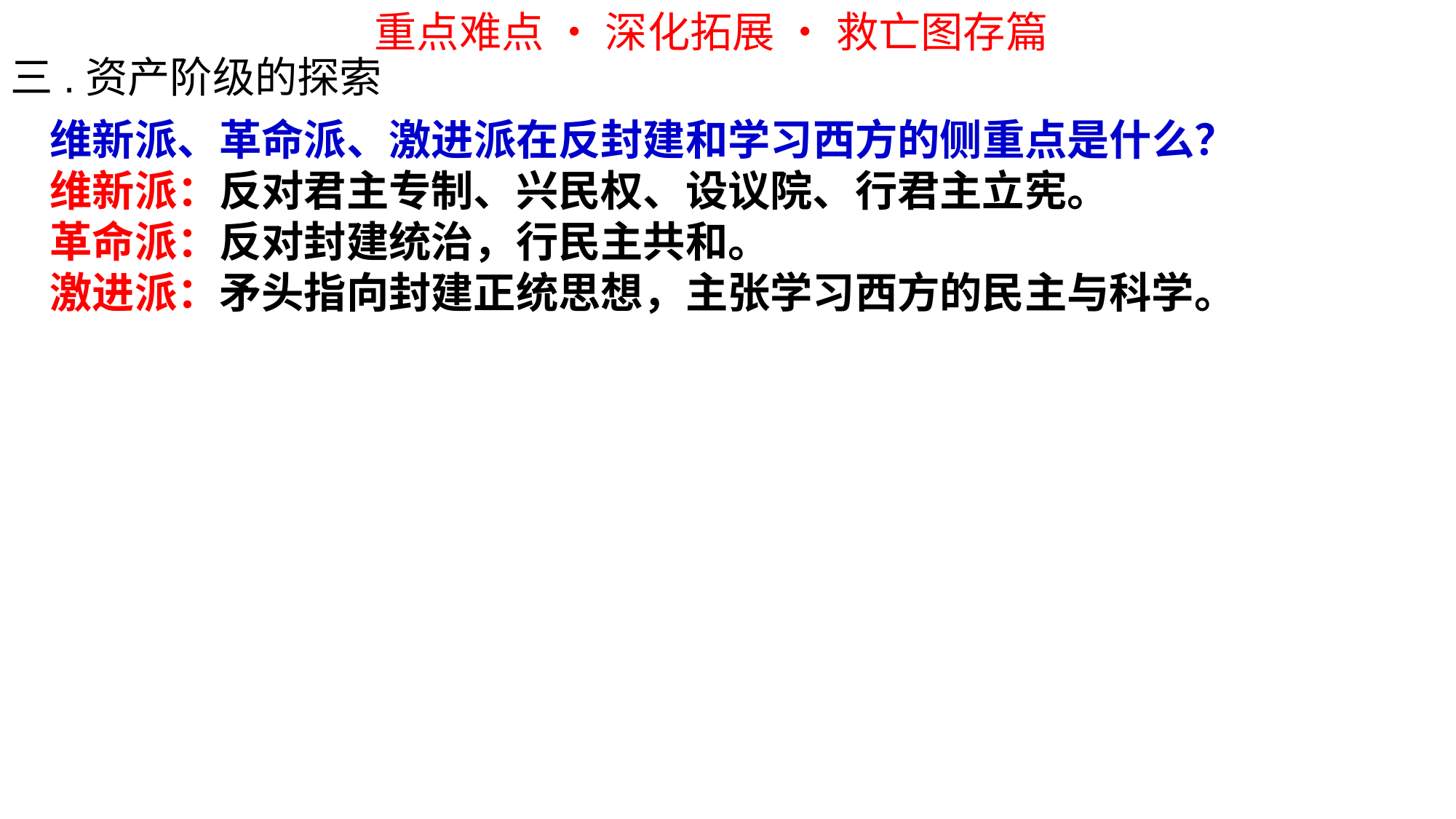

重点难点 • 深化拓展 • 救亡图存篇
三.资产阶级的探索
   维新派、革命派、激进派在反封建和学习西方的侧重点是什么？
   维新派：反对君主专制、兴民权、设议院、行君主立宪。
   革命派：反对封建统治，行民主共和。
   激进派：矛头指向封建正统思想，主张学习西方的民主与科学。